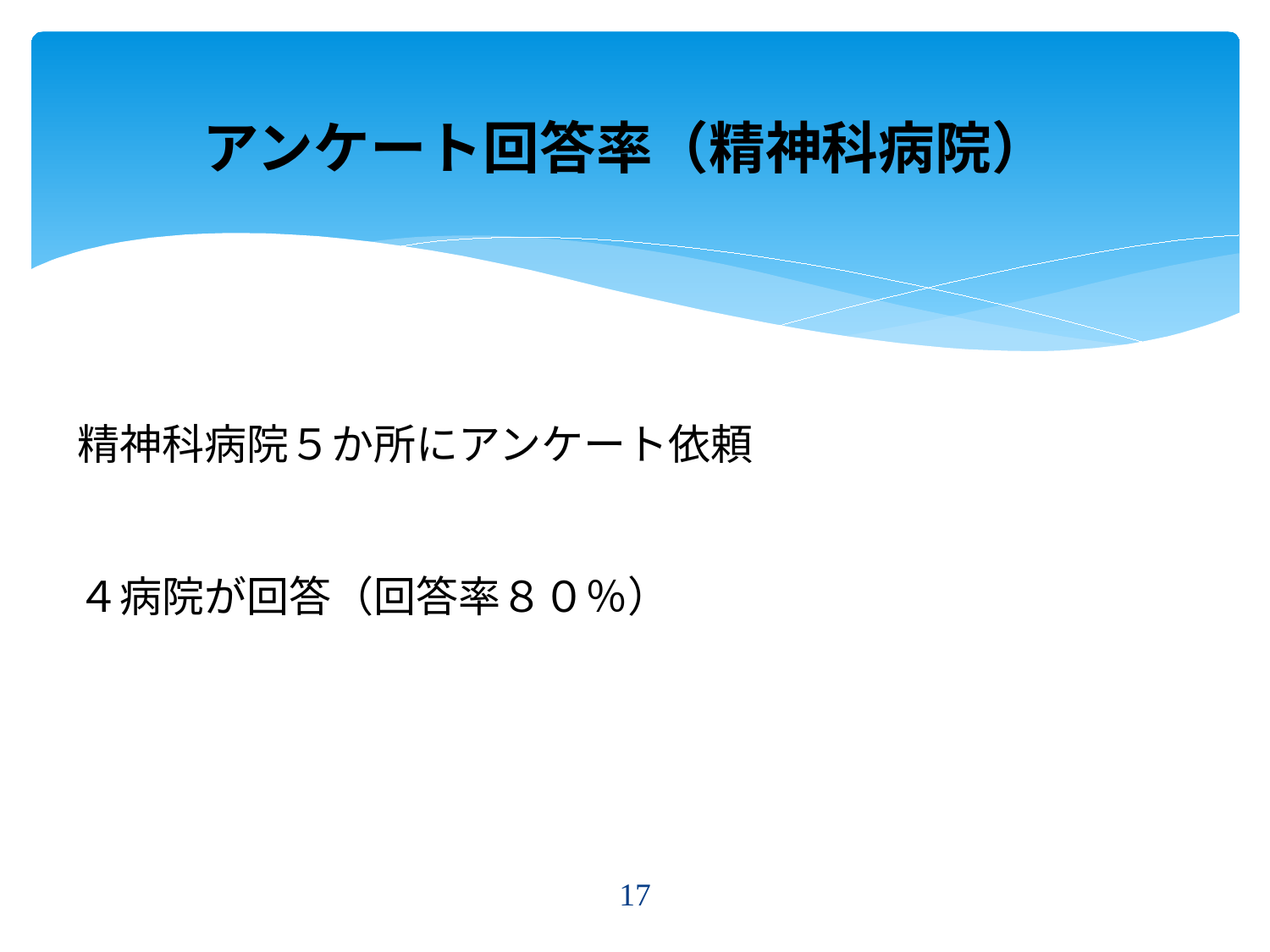

# アンケート回答率（精神科病院）
精神科病院５か所にアンケート依頼

４病院が回答（回答率８０％）
17